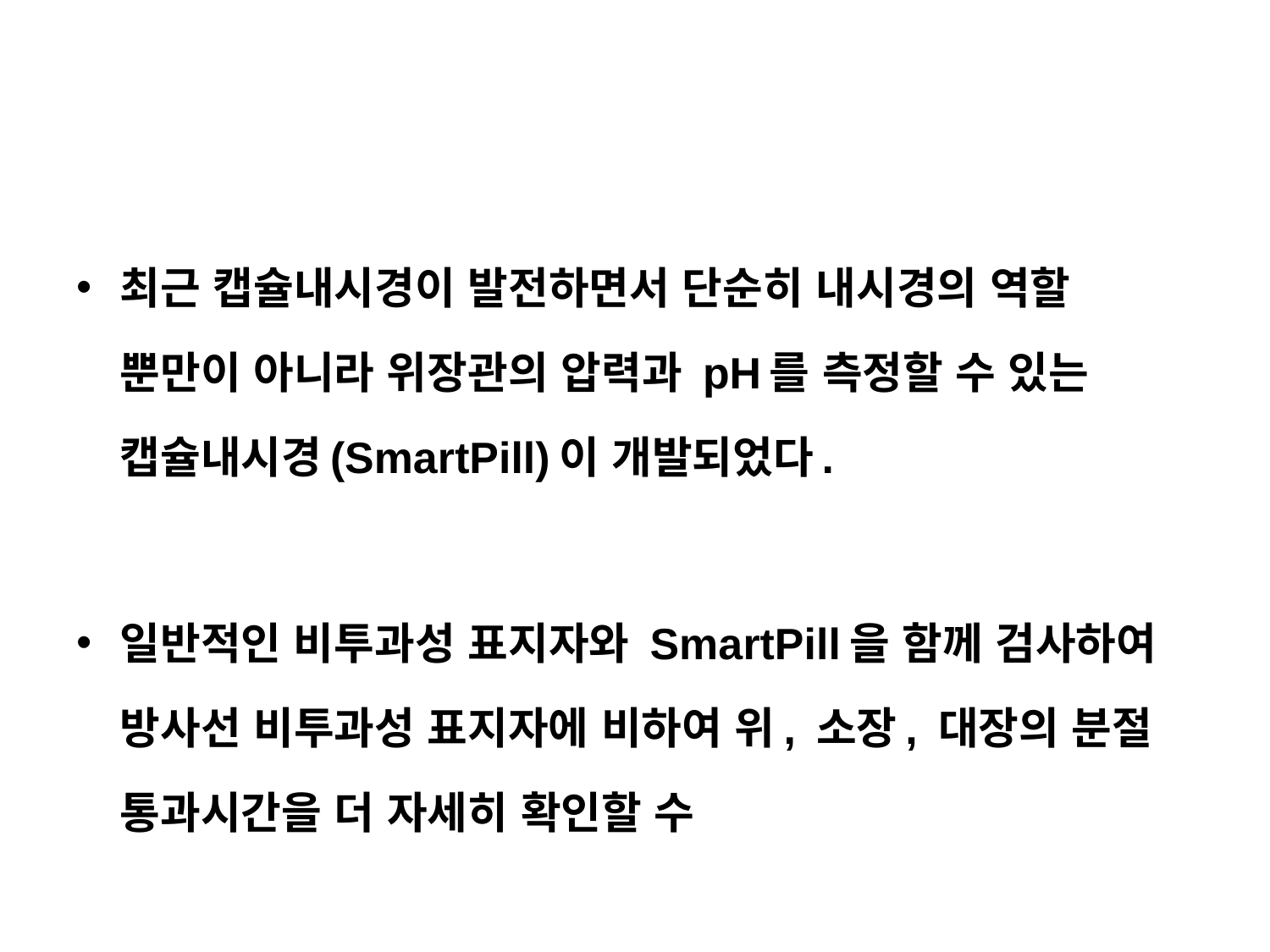

#
최근 캡슐내시경이 발전하면서 단순히 내시경의 역할 뿐만이 아니라 위장관의 압력과 pH를 측정할 수 있는 캡슐내시경(SmartPill)이 개발되었다.

일반적인 비투과성 표지자와 SmartPill을 함께 검사하여 방사선 비투과성 표지자에 비하여 위, 소장, 대장의 분절 통과시간을 더 자세히 확인할 수